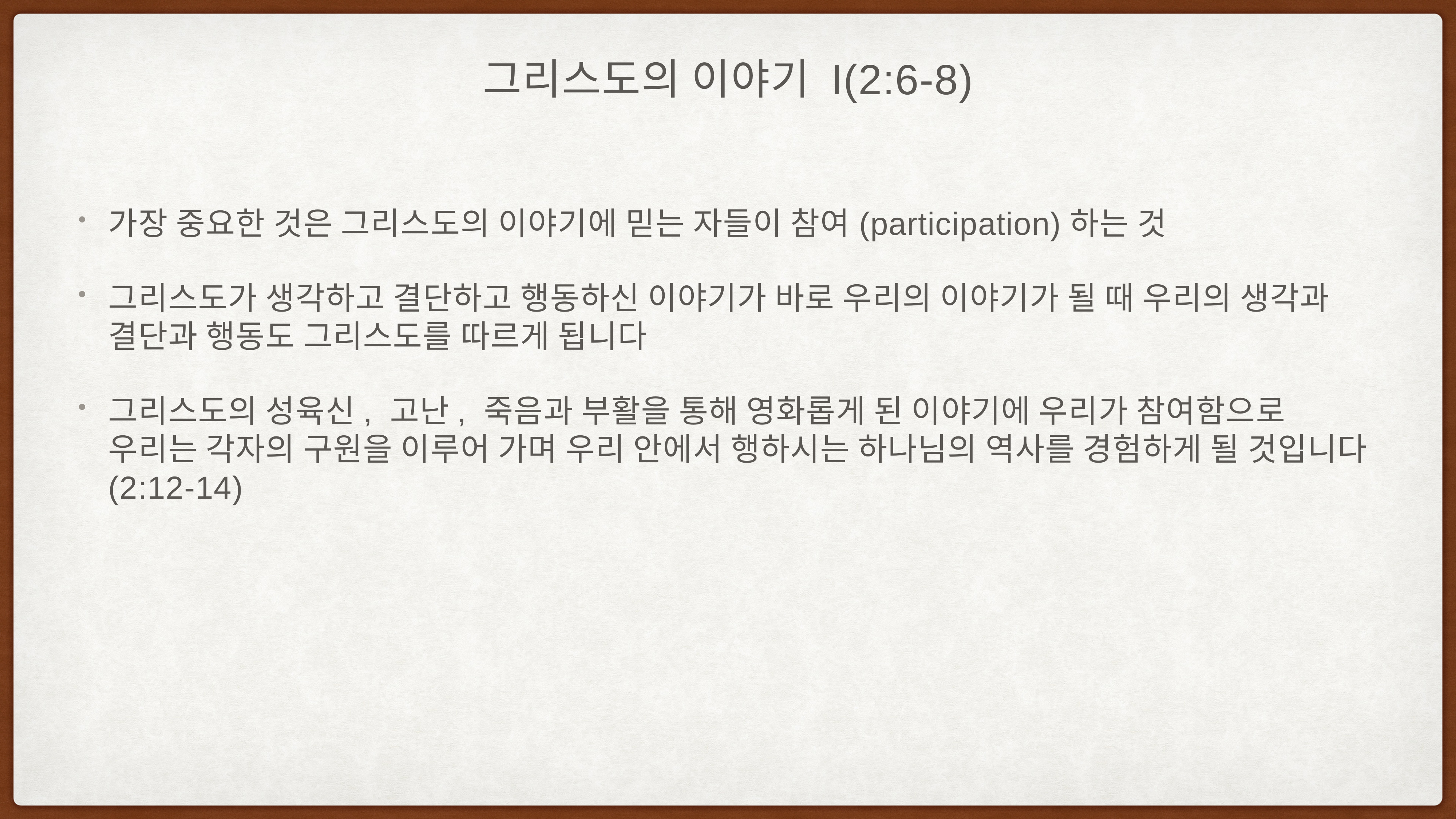

# 그리스도의 이야기 I(2:6-8)
가장 중요한 것은 그리스도의 이야기에 믿는 자들이 참여(participation)하는 것
그리스도가 생각하고 결단하고 행동하신 이야기가 바로 우리의 이야기가 될 때 우리의 생각과 결단과 행동도 그리스도를 따르게 됩니다
그리스도의 성육신, 고난, 죽음과 부활을 통해 영화롭게 된 이야기에 우리가 참여함으로 우리는 각자의 구원을 이루어 가며 우리 안에서 행하시는 하나님의 역사를 경험하게 될 것입니다(2:12-14)